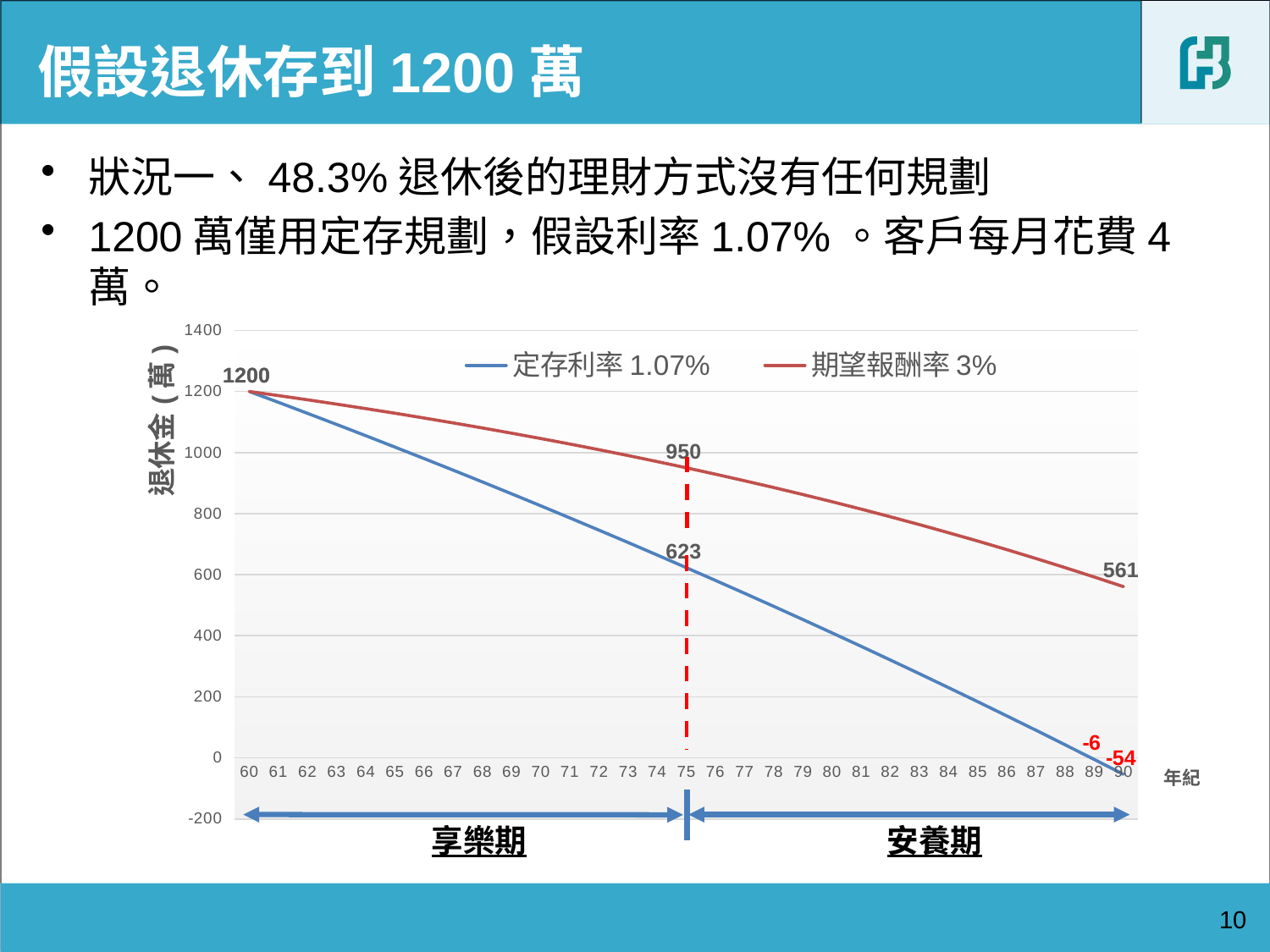

假設退休存到1200萬
狀況一、48.3%退休後的理財方式沒有任何規劃
1200萬僅用定存規劃，假設利率1.07%。客戶每月花費4萬。

### Chart

| Category | 定存利率1.07% | 期望報酬率3% |
|---|---|---|
| 60 | 1200.0 | 1200.0 |
| 61 | 1164.3264 | 1186.56 |
| 62 | 1128.2710924800003 | 1172.7168000000001 |
| 63 | 1091.8299931695365 | 1158.458304 |
| 64 | 1054.9989740964506 | 1143.7720531200002 |
| 65 | 1017.7738631192831 | 1128.6452147136 |
| 66 | 980.1504434546596 | 1113.064571155008 |
| 67 | 942.1244531996244 | 1097.016508289658 |
| 68 | 903.6915848488609 | 1080.4870035383478 |
| 69 | 864.8474848067438 | 1063.4616136444986 |
| 70 | 825.5877528941763 | 1045.9254620538334 |
| 71 | 785.9079418501443 | 1027.8632259154479 |
| 72 | 745.8035568279412 | 1009.2591226929115 |
| 73 | 705.2700548860006 | 990.096896373699 |
| 74 | 664.302844473281 | 970.3598032649097 |
| 75 | 622.8972849091455 | 950.0305973628572 |
| 76 | 581.0486858576736 | 929.0915152837426 |
| 77 | 538.7523067963509 | 907.5242607422549 |
| 78 | 496.00335647907207 | 885.3099885645227 |
| 79 | 452.79699239339857 | 862.4292882214581 |
| 80 | 409.12832021200825 | 838.8621668681019 |
| 81 | 364.9923932382769 | 814.5880318741451 |
| 82 | 320.38421184592687 | 789.5856728303695 |
| 83 | 275.2987229126785 | 763.8332430152805 |
| 84 | 229.73081924784455 | 737.3082403057388 |
| 85 | 183.67533901379682 | 709.987487514911 |
| 86 | 137.12706514124469 | 681.8471121403581 |
| 87 | 90.08072473825635 | 652.8625255045688 |
| 88 | 42.530988492956006 | 623.0084012697062 |
| 89 | -5.527529930169059 | 592.2586533077973 |
| 90 | -54.10027450042155 | 560.5864129070312 |
享樂期
安養期
10